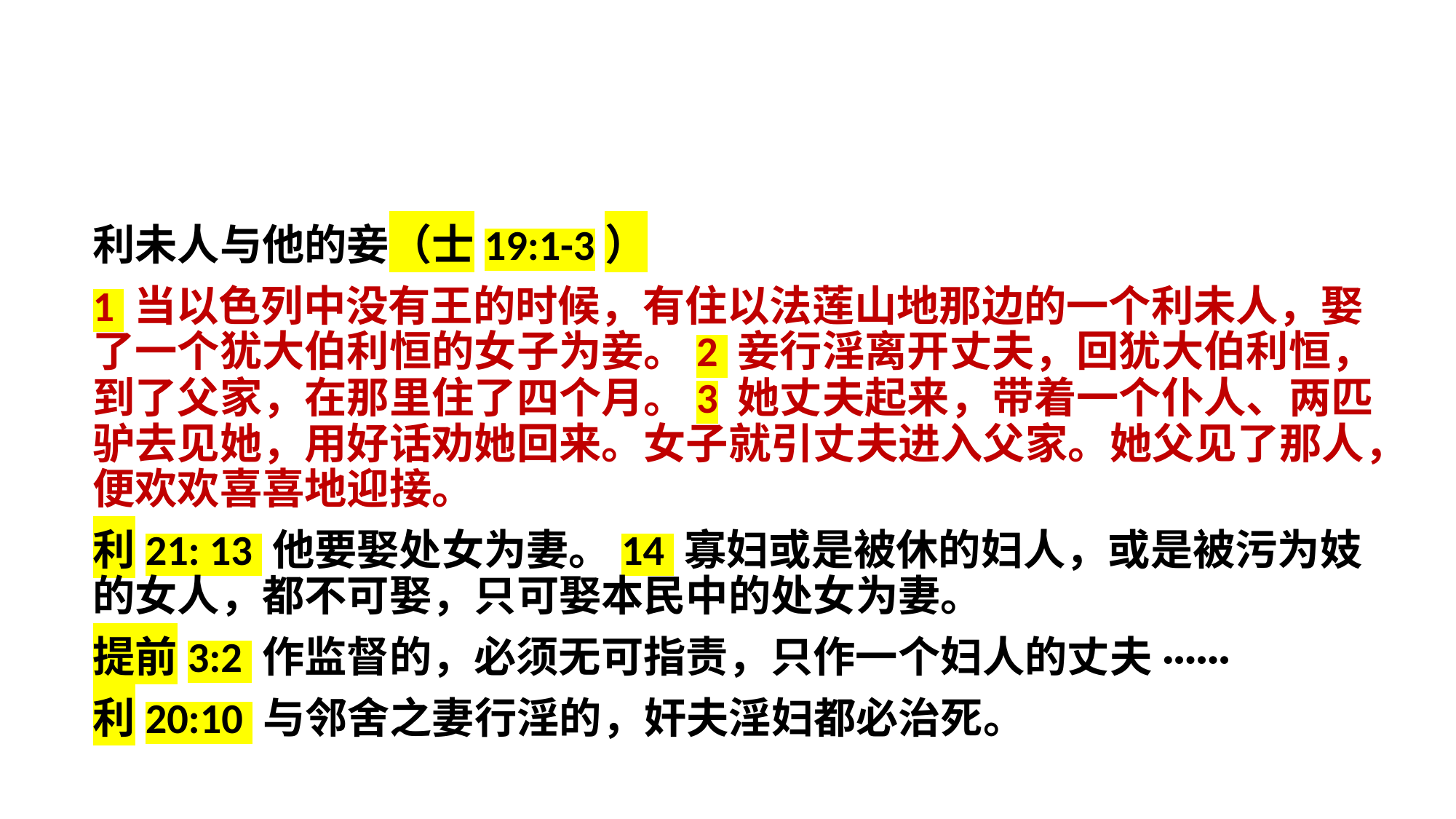

利未人与他的妾（士19:1-3）
1 当以色列中没有王的时候，有住以法莲山地那边的一个利未人，娶了一个犹大伯利恒的女子为妾。2 妾行淫离开丈夫，回犹大伯利恒，到了父家，在那里住了四个月。3 她丈夫起来，带着一个仆人、两匹驴去见她，用好话劝她回来。女子就引丈夫进入父家。她父见了那人，便欢欢喜喜地迎接。
利21: 13 他要娶处女为妻。14 寡妇或是被休的妇人，或是被污为妓的女人，都不可娶，只可娶本民中的处女为妻。
提前3:2 作监督的，必须无可指责，只作一个妇人的丈夫······
利20:10 与邻舍之妻行淫的，奸夫淫妇都必治死。